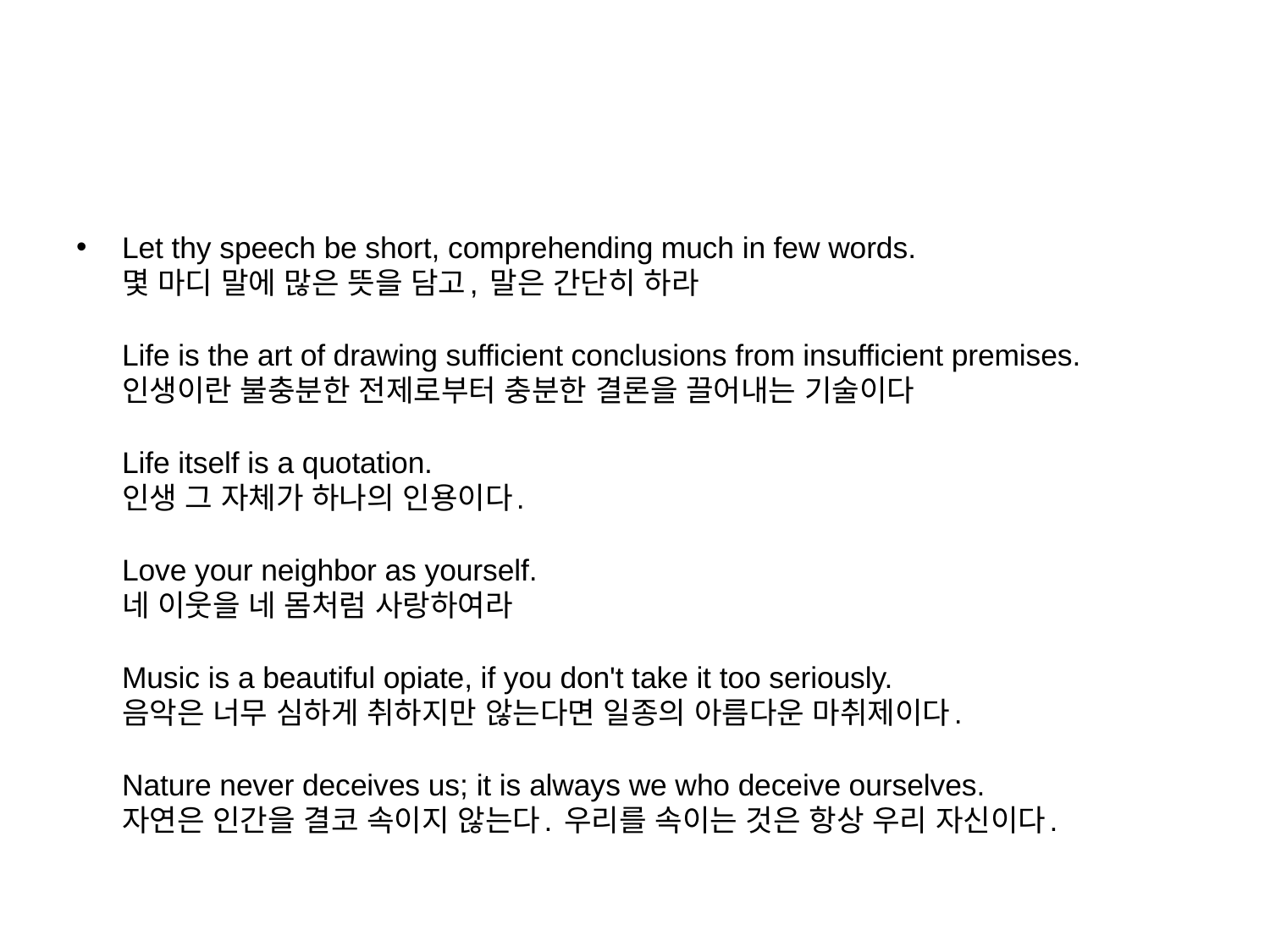

#
Let thy speech be short, comprehending much in few words.
몇 마디 말에 많은 뜻을 담고, 말은 간단히 하라
Life is the art of drawing sufficient conclusions from insufficient premises.
인생이란 불충분한 전제로부터 충분한 결론을 끌어내는 기술이다
Life itself is a quotation.
인생 그 자체가 하나의 인용이다.
Love your neighbor as yourself.
네 이웃을 네 몸처럼 사랑하여라
Music is a beautiful opiate, if you don't take it too seriously.
음악은 너무 심하게 취하지만 않는다면 일종의 아름다운 마취제이다.
Nature never deceives us; it is always we who deceive ourselves.
자연은 인간을 결코 속이지 않는다. 우리를 속이는 것은 항상 우리 자신이다.